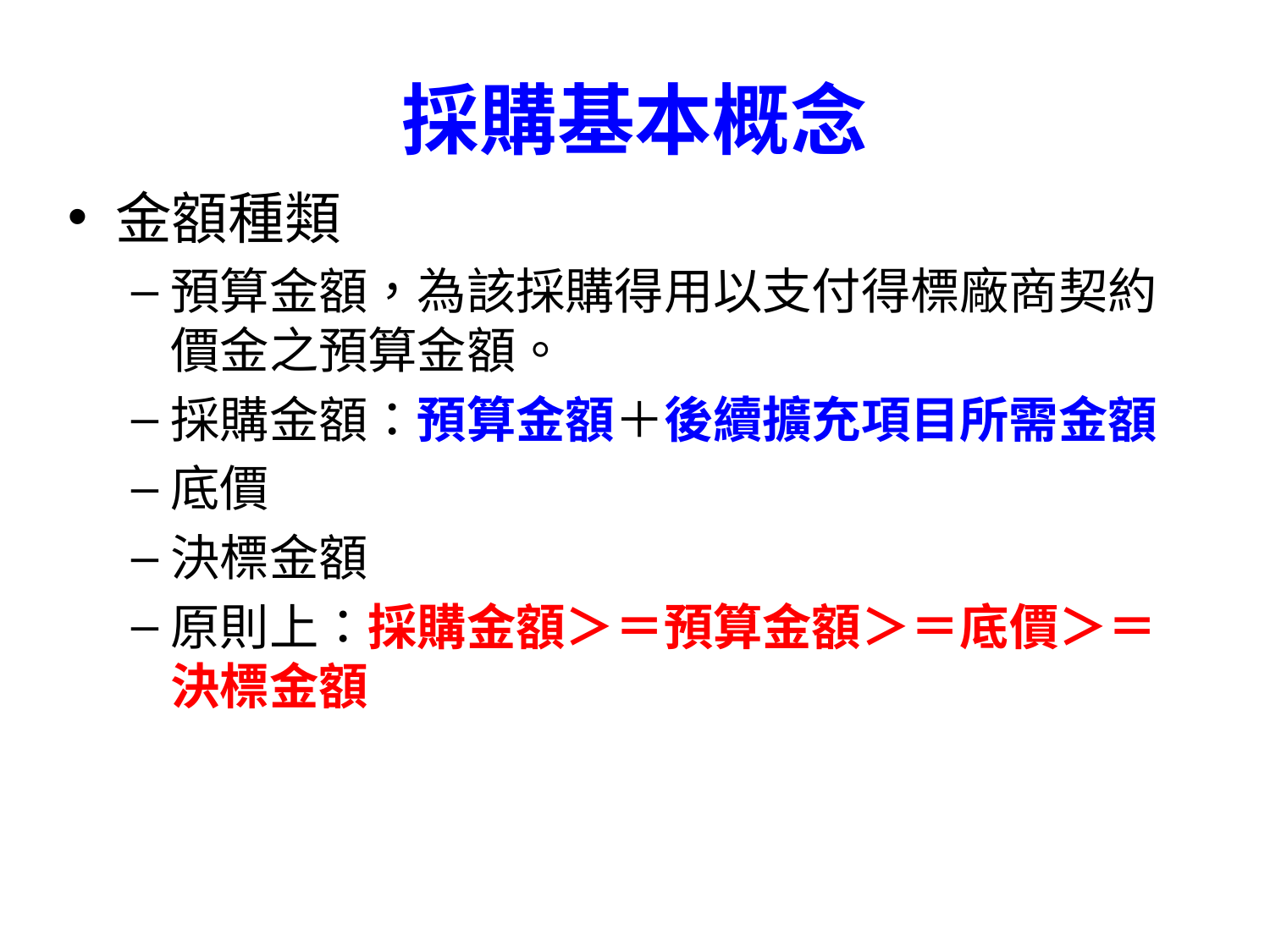

# 採購基本概念
金額種類
預算金額，為該採購得用以支付得標廠商契約價金之預算金額。
採購金額：預算金額＋後續擴充項目所需金額
底價
決標金額
原則上：採購金額＞＝預算金額＞＝底價＞＝決標金額